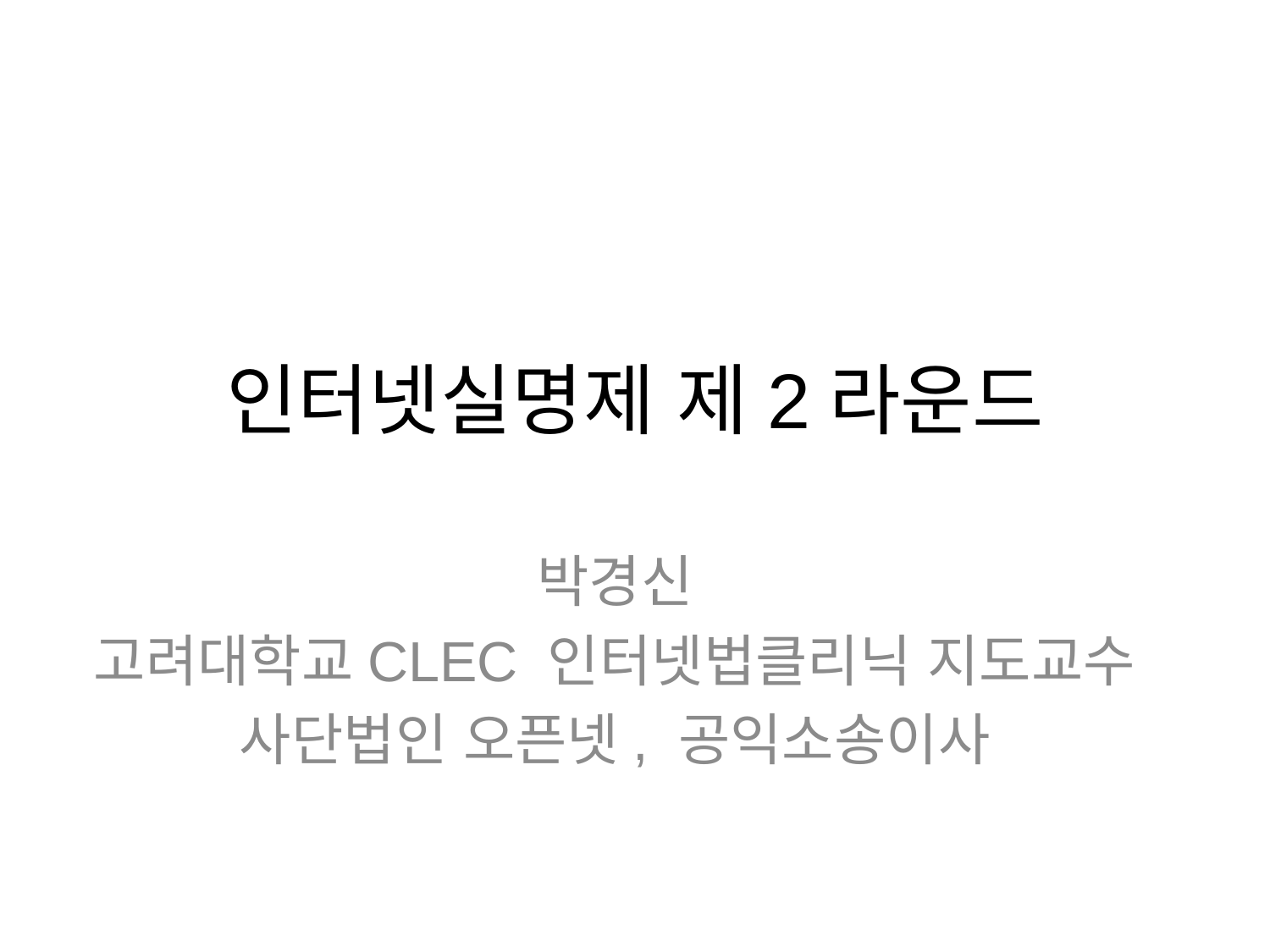

# 인터넷실명제 제2라운드
박경신
고려대학교CLEC 인터넷법클리닉 지도교수
사단법인 오픈넷, 공익소송이사